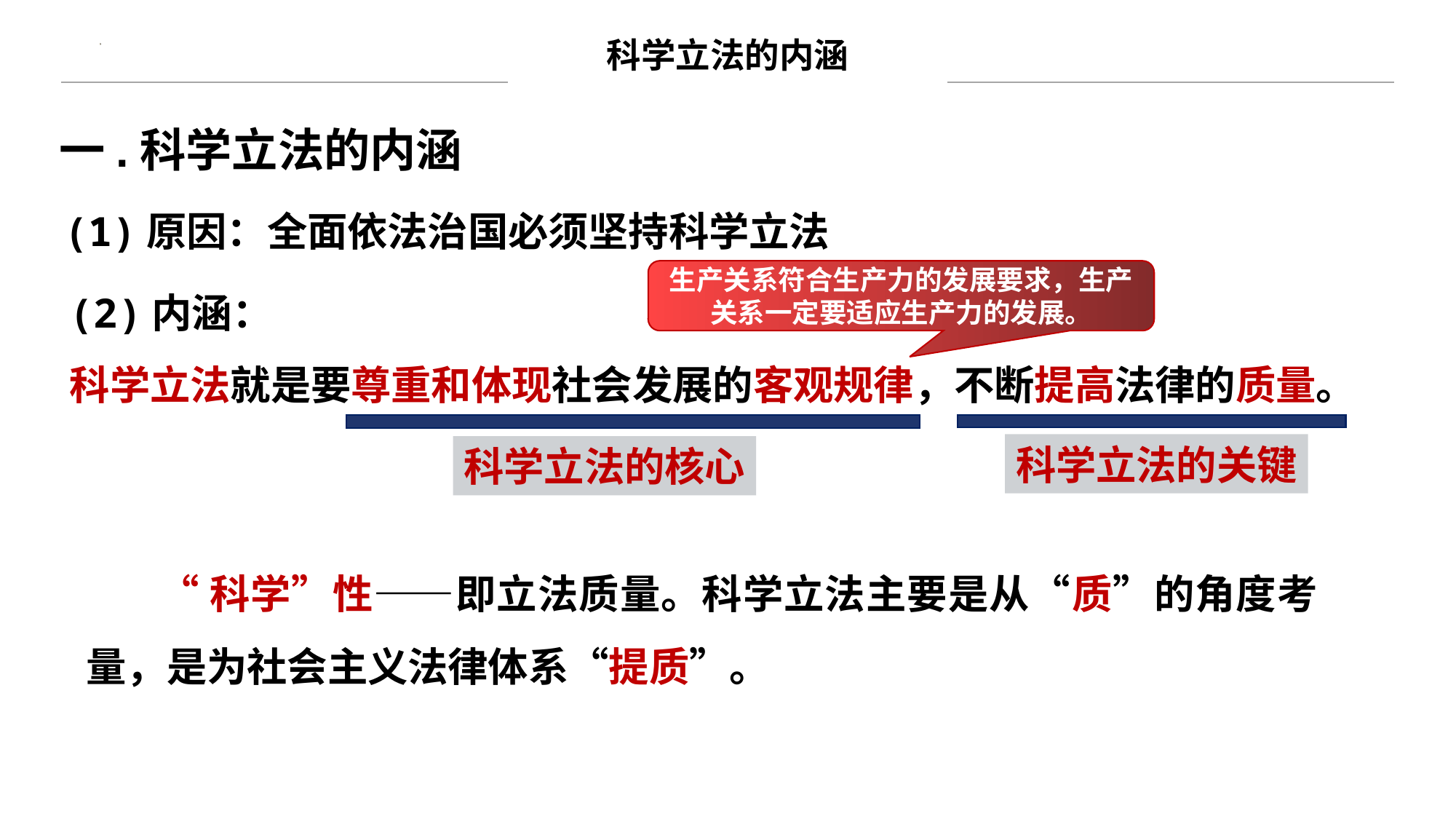

科学立法的内涵
一.科学立法的内涵
(1)原因：全面依法治国必须坚持科学立法
生产关系符合生产力的发展要求，生产关系一定要适应生产力的发展。
(2)内涵：
科学立法就是要尊重和体现社会发展的客观规律，不断提高法律的质量。

科学立法的关键
科学立法的核心
    “科学”性——即立法质量。科学立法主要是从“质”的角度考量，是为社会主义法律体系“提质”。